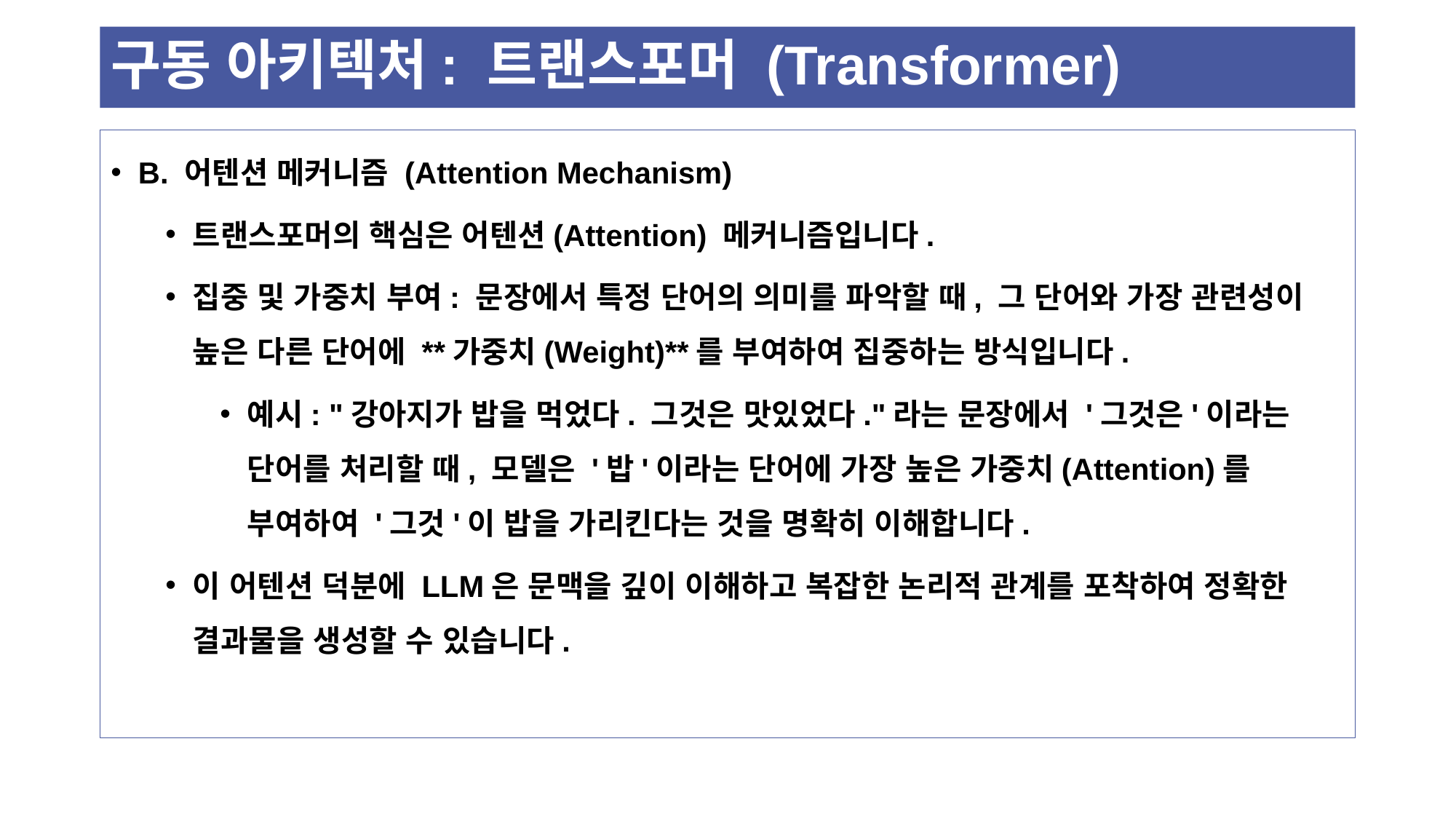

# 구동 아키텍처: 트랜스포머 (Transformer)
B. 어텐션 메커니즘 (Attention Mechanism)
트랜스포머의 핵심은 어텐션(Attention) 메커니즘입니다.
집중 및 가중치 부여: 문장에서 특정 단어의 의미를 파악할 때, 그 단어와 가장 관련성이 높은 다른 단어에 **가중치(Weight)**를 부여하여 집중하는 방식입니다.
예시: "강아지가 밥을 먹었다. 그것은 맛있었다."라는 문장에서 '그것은'이라는 단어를 처리할 때, 모델은 '밥'이라는 단어에 가장 높은 가중치(Attention)를 부여하여 '그것'이 밥을 가리킨다는 것을 명확히 이해합니다.
이 어텐션 덕분에 LLM은 문맥을 깊이 이해하고 복잡한 논리적 관계를 포착하여 정확한 결과물을 생성할 수 있습니다.